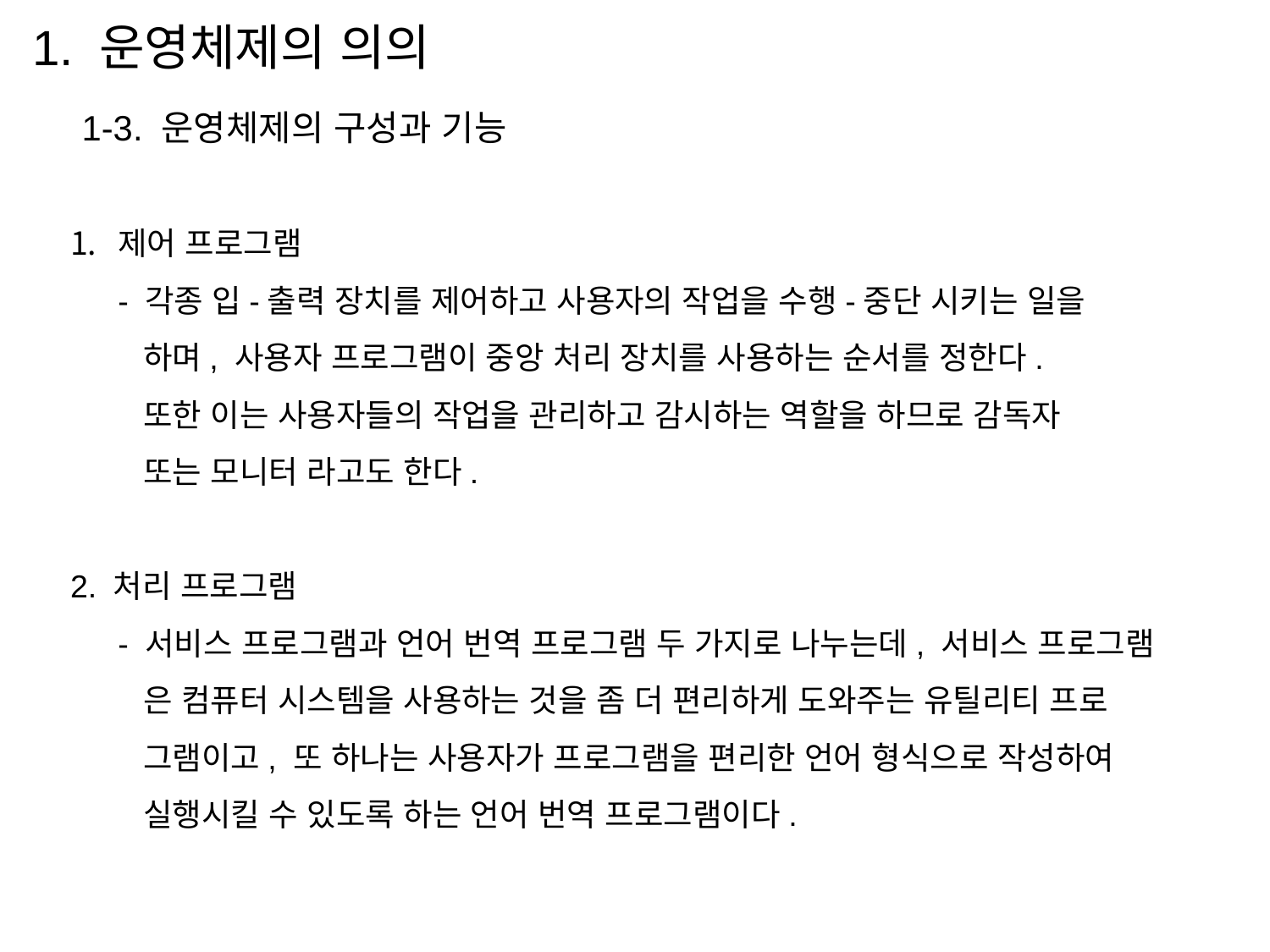

1. 운영체제의 의의
1-3. 운영체제의 구성과 기능
제어 프로그램
	- 각종 입-출력 장치를 제어하고 사용자의 작업을 수행-중단 시키는 일을
	  하며, 사용자 프로그램이 중앙 처리 장치를 사용하는 순서를 정한다.
	  또한 이는 사용자들의 작업을 관리하고 감시하는 역할을 하므로 감독자
	  또는 모니터 라고도 한다.

2. 처리 프로그램
	- 서비스 프로그램과 언어 번역 프로그램 두 가지로 나누는데, 서비스 프로그램
	  은 컴퓨터 시스템을 사용하는 것을 좀 더 편리하게 도와주는 유틸리티 프로
	  그램이고, 또 하나는 사용자가 프로그램을 편리한 언어 형식으로 작성하여
	  실행시킬 수 있도록 하는 언어 번역 프로그램이다.